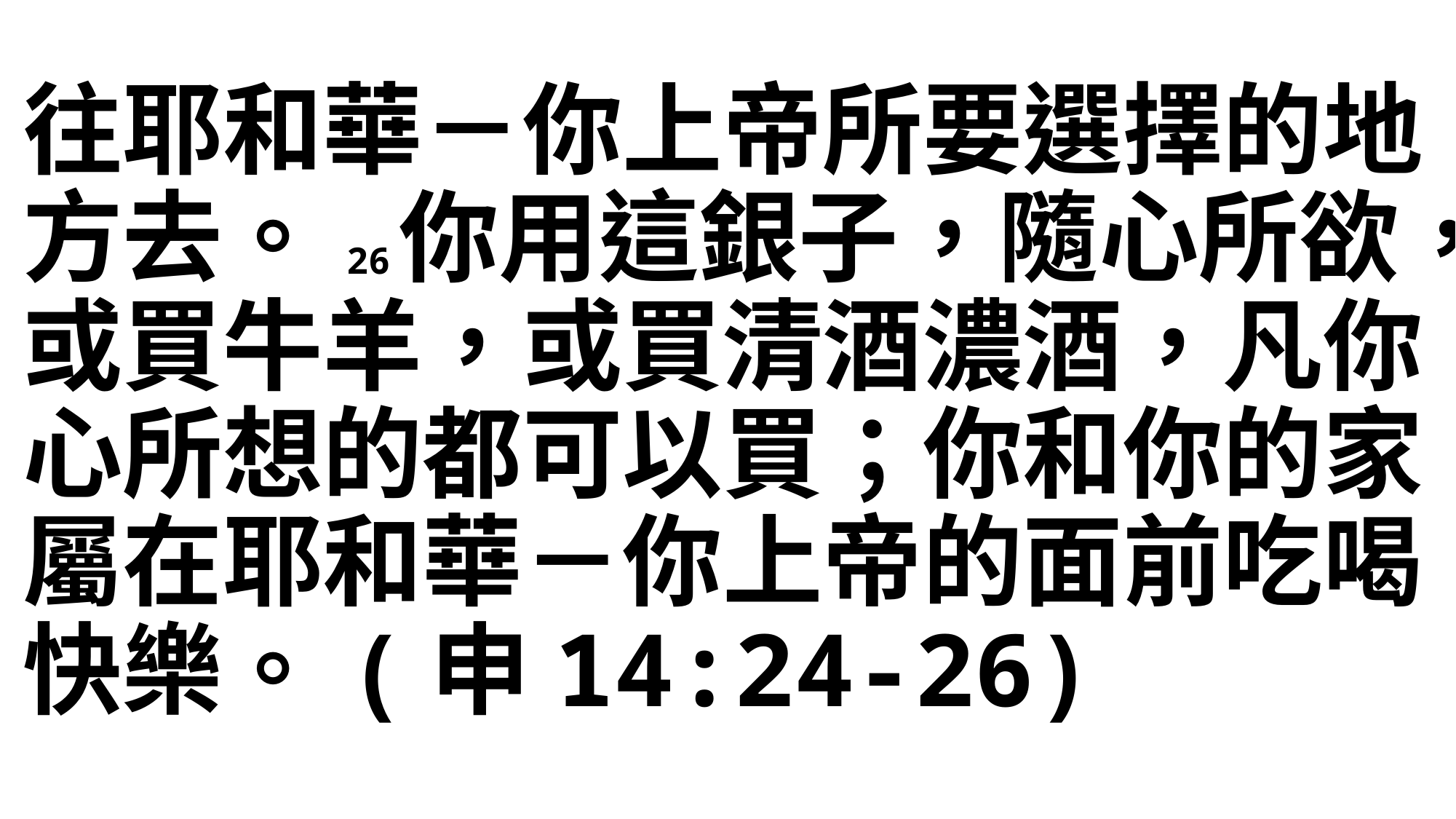

往耶和華－你上帝所要選擇的地方去。26你用這銀子，隨心所欲，或買牛羊，或買清酒濃酒，凡你心所想的都可以買；你和你的家屬在耶和華－你上帝的面前吃喝快樂。(申14:24-26)